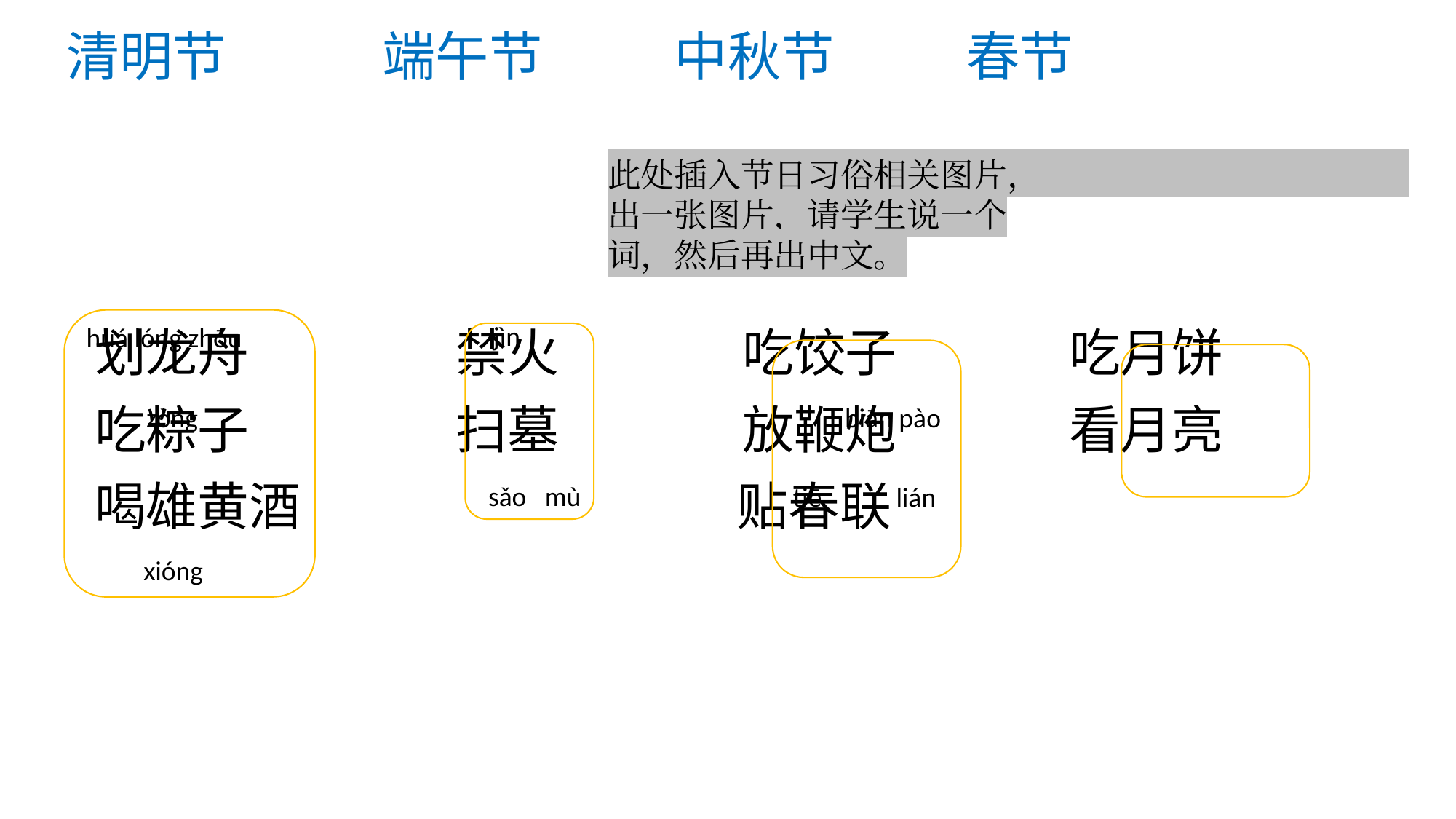

# 清明节             端午节           中秋节           春节

划龙舟                  禁火                吃饺子               吃月饼
吃粽子                  扫墓                放鞭炮               看月亮
喝雄黄酒                                      贴春联
此处插入节日习俗相关图片，出一张图片，请学生说一个词，然后再出中文。

jìn
huá lóng zhōu

biān pào
zòng
sǎo   mù
tiē            lián
xióng